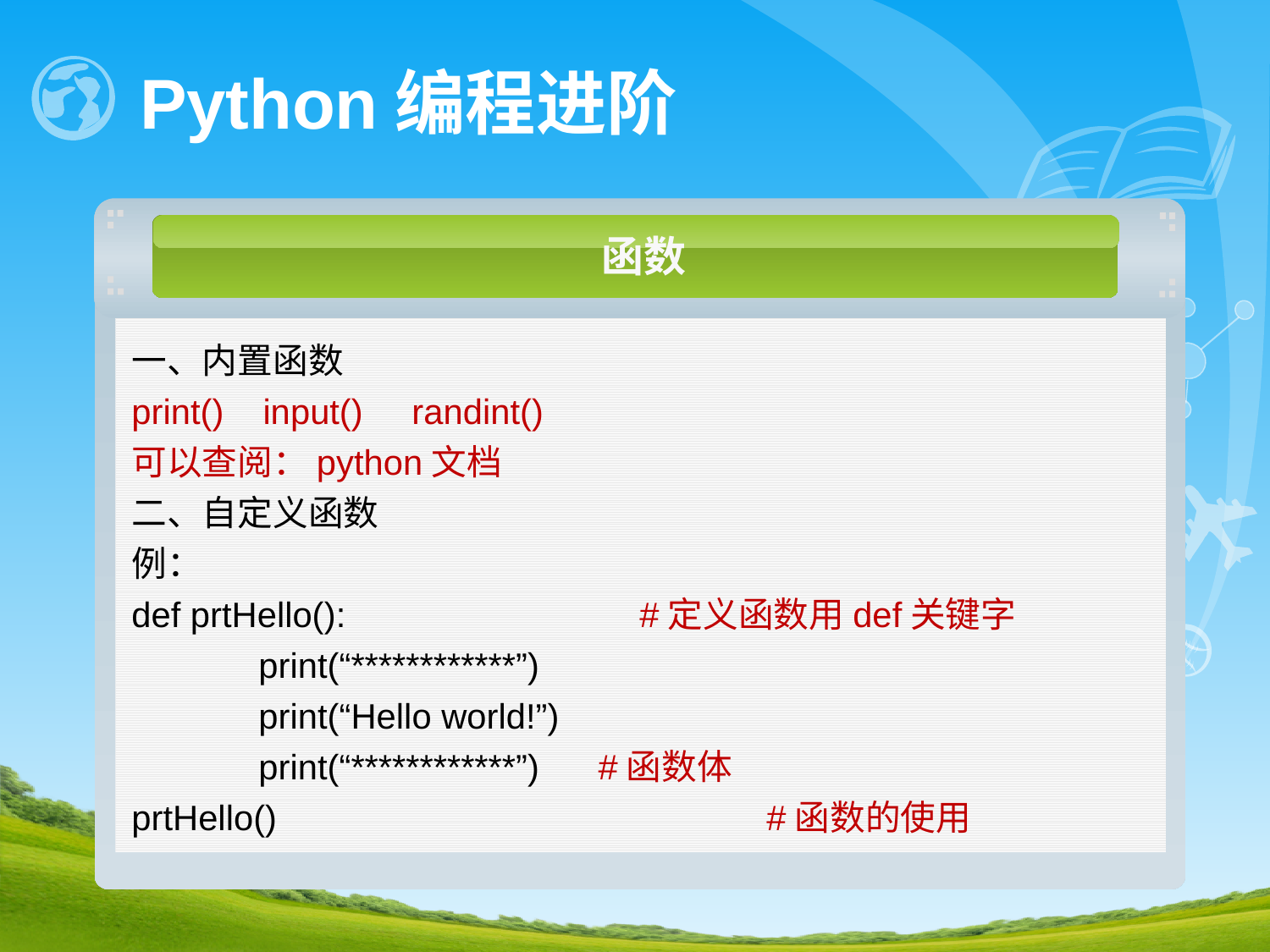

# Python编程进阶

函数

一、内置函数
print()    input()     randint()
可以查阅：python文档
二、自定义函数
例：
def prtHello():             		#定义函数用def关键字
	print(“************”)
	print(“Hello world!”)
	print(“************”)      #函数体
prtHello()				#函数的使用